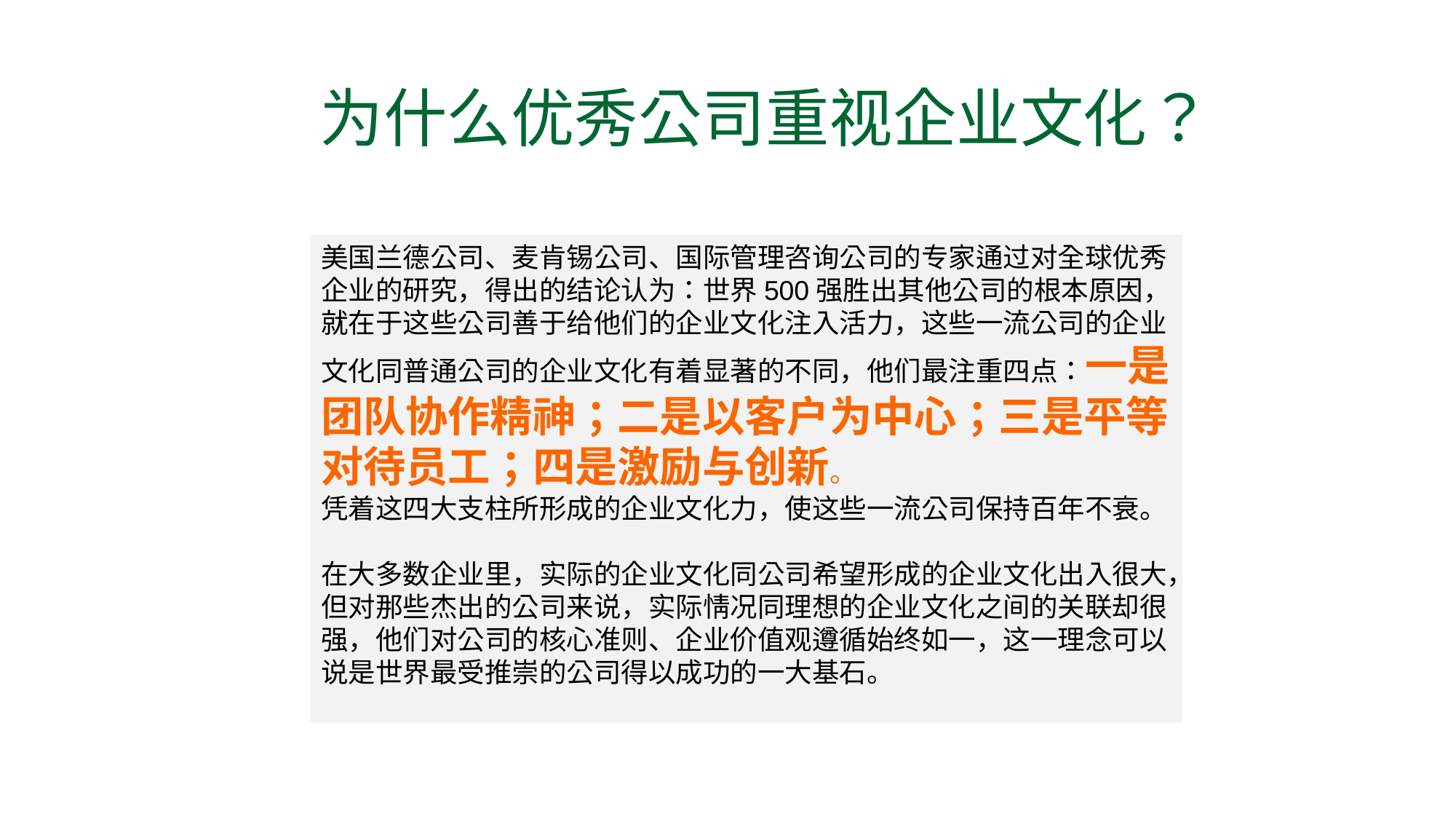

为什么优秀公司重视企业文化？
美国兰德公司、麦肯锡公司、国际管理咨询公司的专家通过对全球优秀企业的研究，得出的结论认为：世界500强胜出其他公司的根本原因，就在于这些公司善于给他们的企业文化注入活力，这些一流公司的企业文化同普通公司的企业文化有着显著的不同，他们最注重四点：一是团队协作精神；二是以客户为中心；三是平等对待员工；四是激励与创新。
凭着这四大支柱所形成的企业文化力，使这些一流公司保持百年不衰。

在大多数企业里，实际的企业文化同公司希望形成的企业文化出入很大，但对那些杰出的公司来说，实际情况同理想的企业文化之间的关联却很强，他们对公司的核心准则、企业价值观遵循始终如一，这一理念可以说是世界最受推崇的公司得以成功的一大基石。